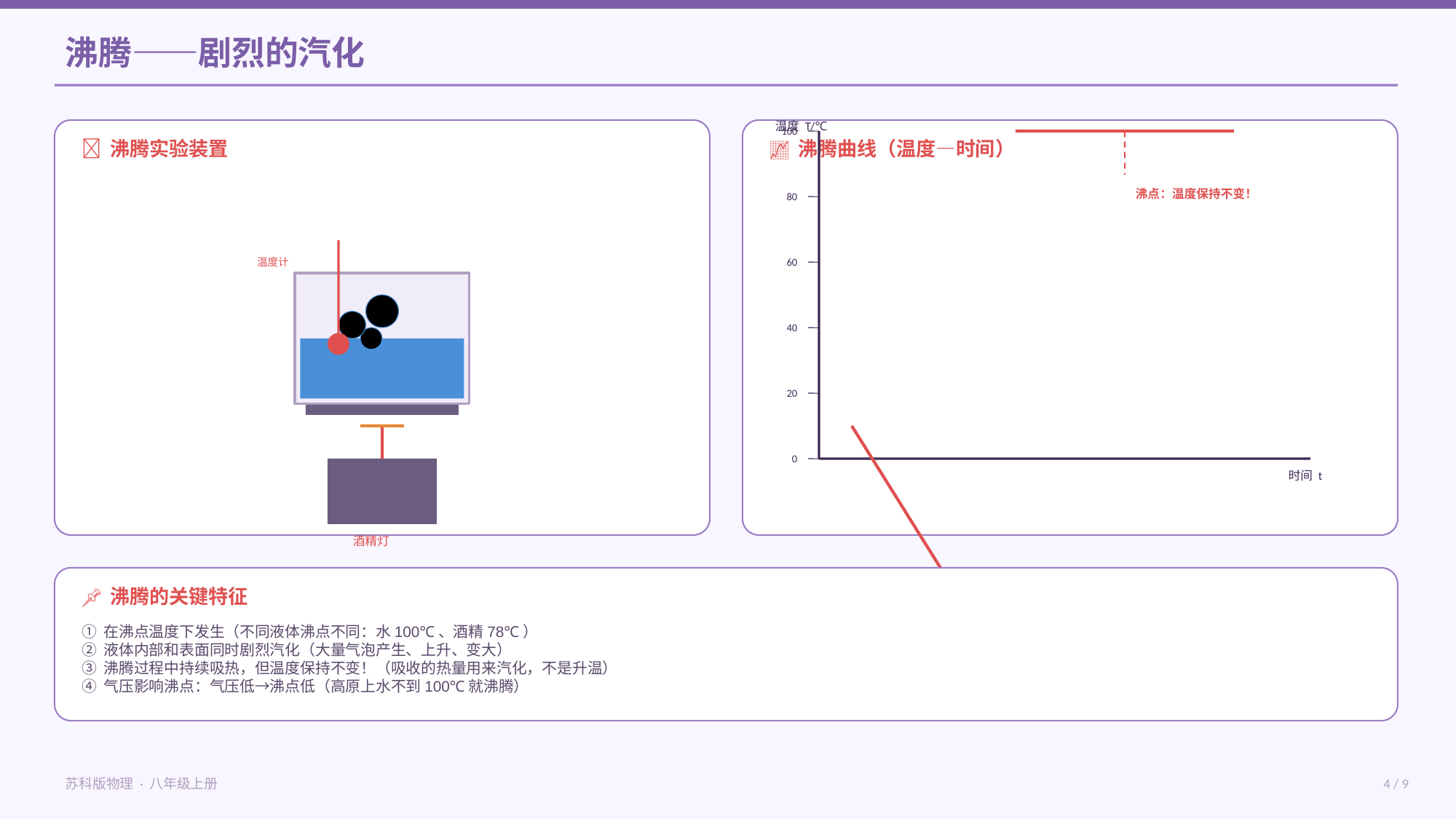

沸腾——剧烈的汽化

温度 T/℃

100
🧪 沸腾实验装置
📈 沸腾曲线（温度—时间）

沸点：温度保持不变！
80

温度计
60

40

石棉网
20

0

时间 t
酒精灯

📌 沸腾的关键特征
① 在沸点温度下发生（不同液体沸点不同：水100℃、酒精78℃）
② 液体内部和表面同时剧烈汽化（大量气泡产生、上升、变大）
③ 沸腾过程中持续吸热，但温度保持不变！（吸收的热量用来汽化，不是升温）
④ 气压影响沸点：气压低→沸点低（高原上水不到100℃就沸腾）
苏科版物理 · 八年级上册
4 / 9